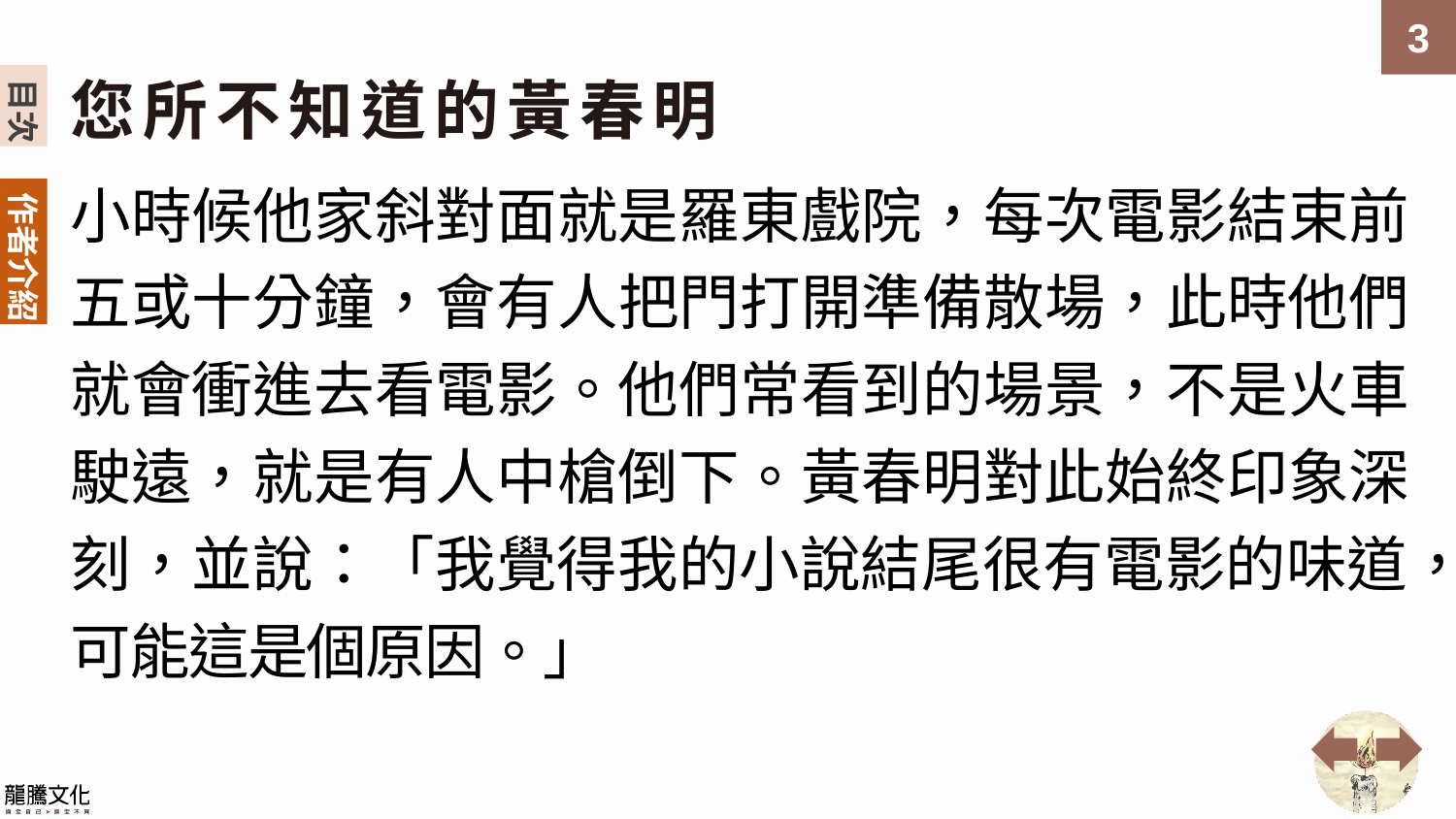

您所不知道的黃春明
小時候他家斜對面就是羅東戲院，每次電影結束前五或十分鐘，會有人把門打開準備散場，此時他們就會衝進去看電影。他們常看到的場景，不是火車駛遠，就是有人中槍倒下。黃春明對此始終印象深刻，並說：「我覺得我的小說結尾很有電影的味道，可能這是個原因。」